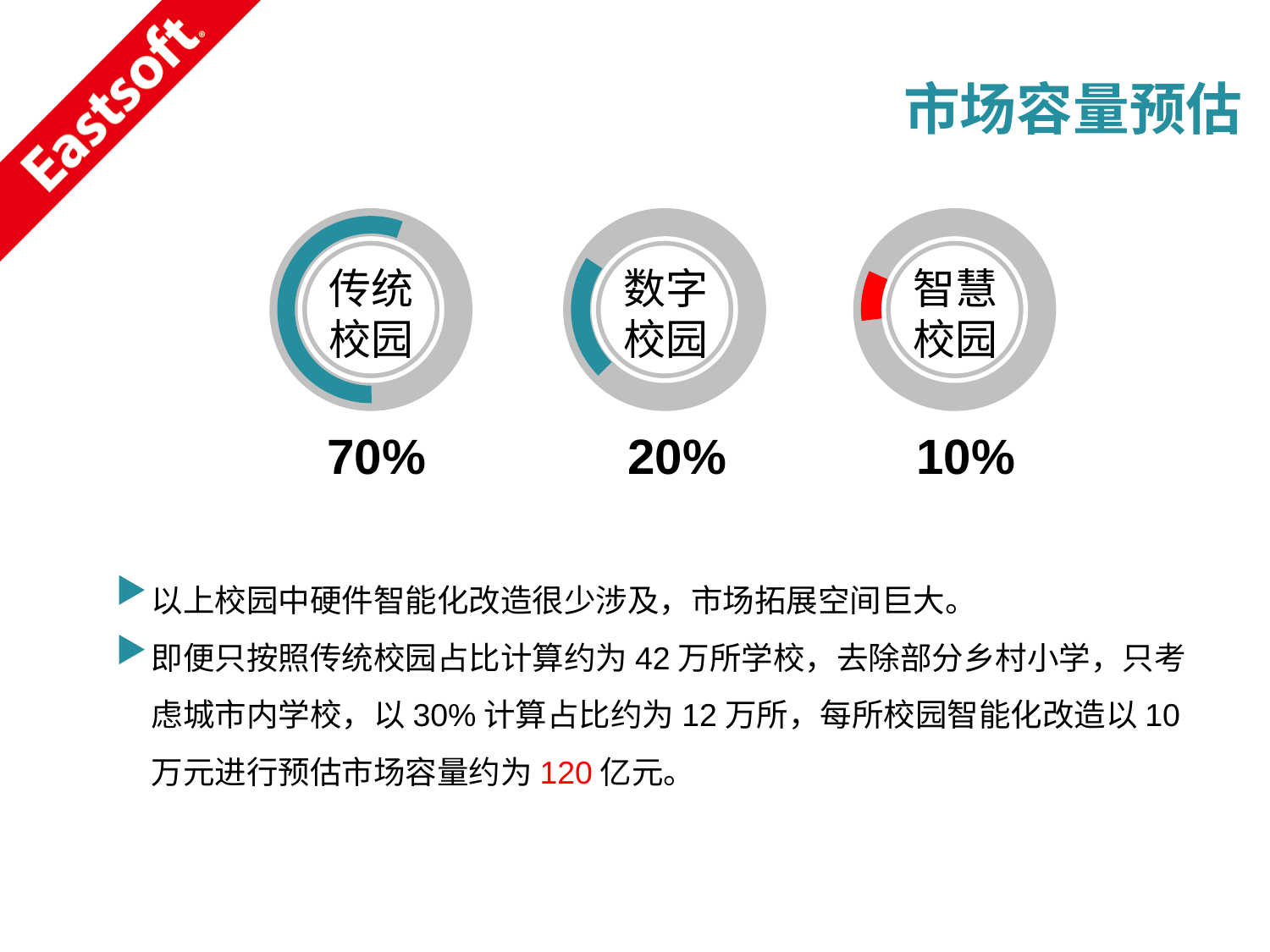

市场容量预估

传统
校园
数字
校园
智慧校园
70%
20%
10%
以上校园中硬件智能化改造很少涉及，市场拓展空间巨大。
即便只按照传统校园占比计算约为42万所学校，去除部分乡村小学，只考虑城市内学校，以30%计算占比约为12万所，每所校园智能化改造以10万元进行预估市场容量约为120亿元。